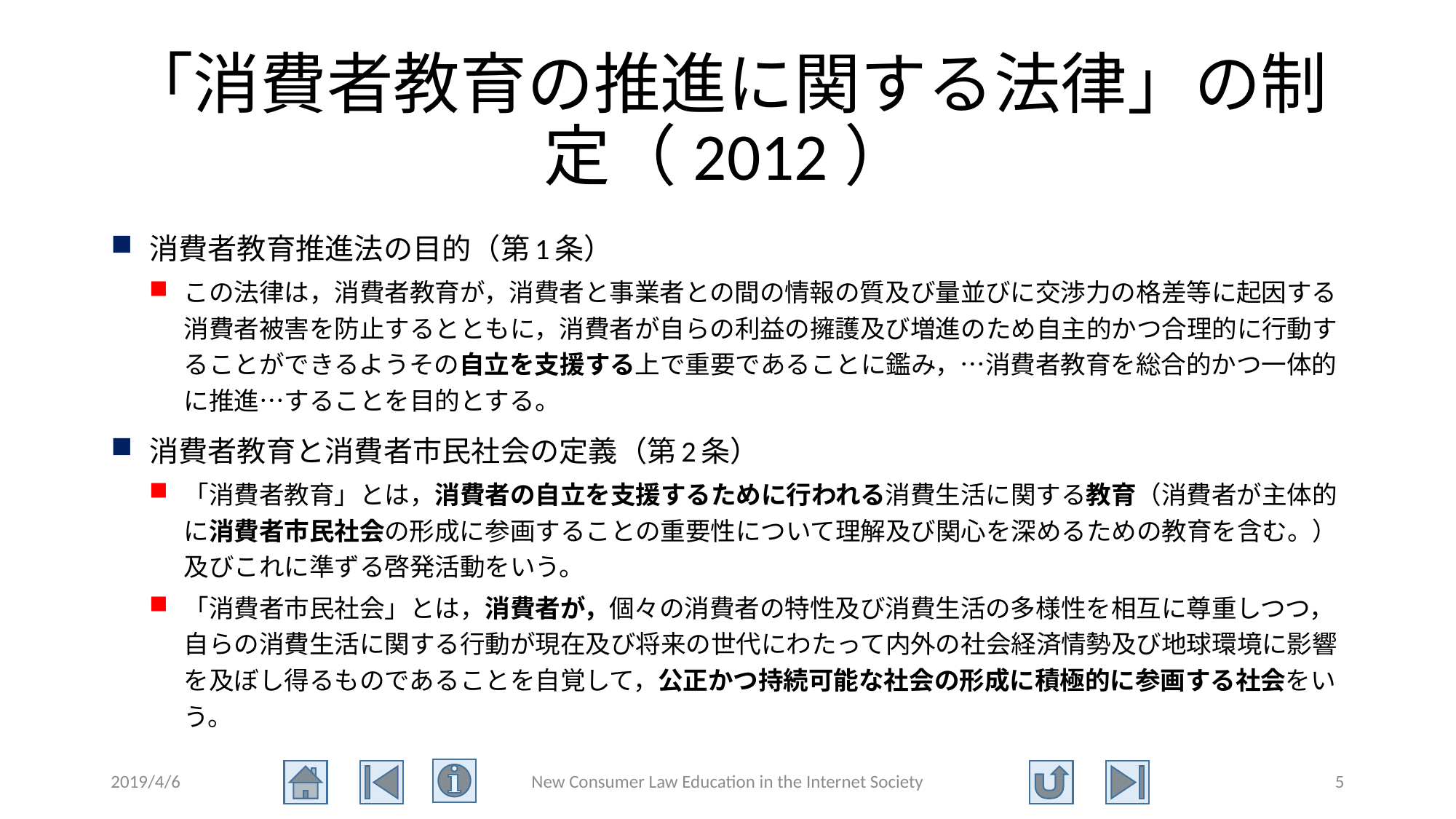

# 「消費者教育の推進に関する法律」の制定（2012）
消費者教育推進法の目的（第1条）
この法律は，消費者教育が，消費者と事業者との間の情報の質及び量並びに交渉力の格差等に起因する消費者被害を防止するとともに，消費者が自らの利益の擁護及び増進のため自主的かつ合理的に行動することができるようその自立を支援する上で重要であることに鑑み，…消費者教育を総合的かつ一体的に推進…することを目的とする。
消費者教育と消費者市民社会の定義（第2条）
「消費者教育」とは，消費者の自立を支援するために行われる消費生活に関する教育（消費者が主体的に消費者市民社会の形成に参画することの重要性について理解及び関心を深めるための教育を含む。）及びこれに準ずる啓発活動をいう。
「消費者市民社会」とは，消費者が，個々の消費者の特性及び消費生活の多様性を相互に尊重しつつ，自らの消費生活に関する行動が現在及び将来の世代にわたって内外の社会経済情勢及び地球環境に影響を及ぼし得るものであることを自覚して，公正かつ持続可能な社会の形成に積極的に参画する社会をいう。
2019/4/6
New Consumer Law Education in the Internet Society
5